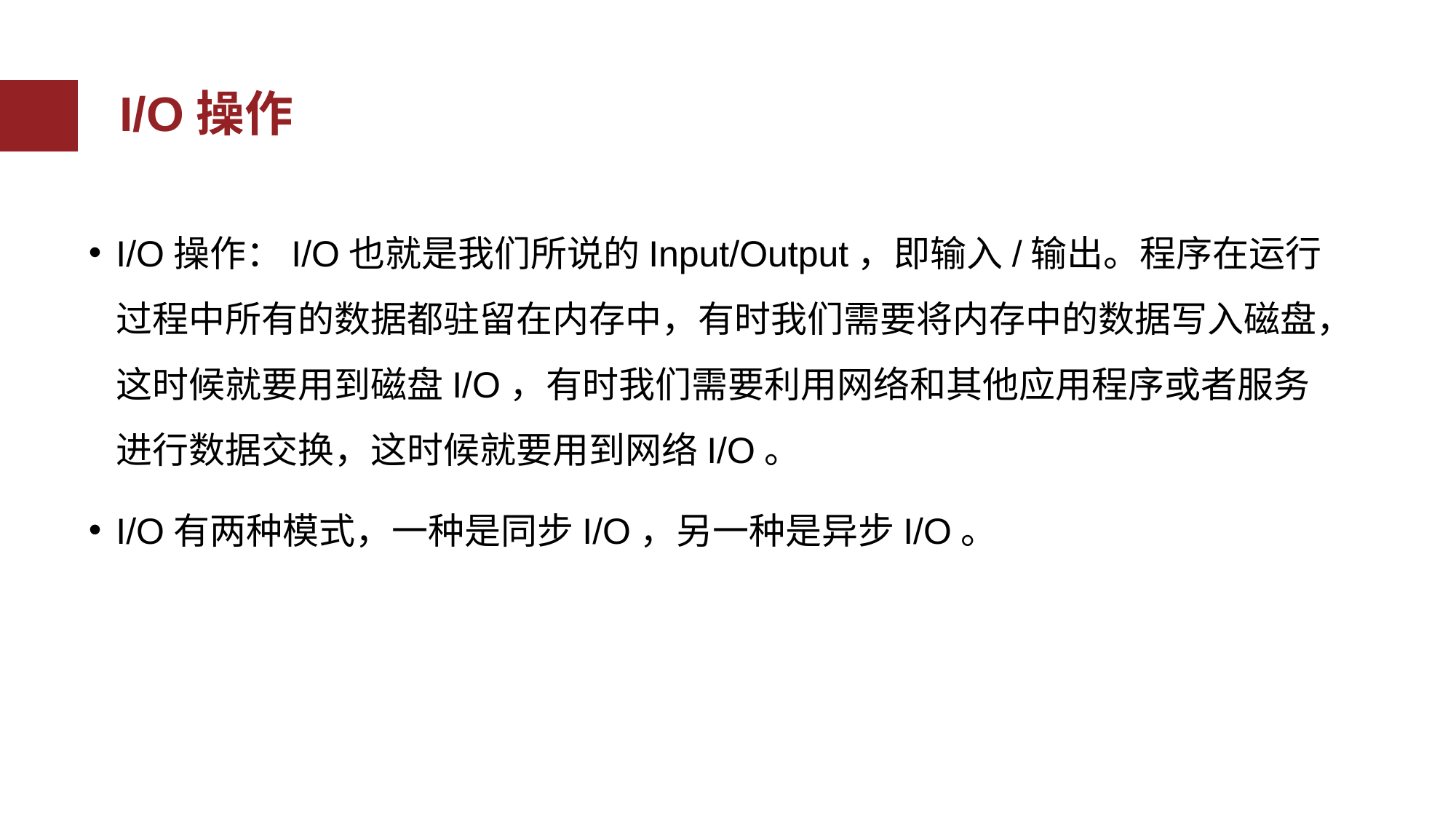

I/O操作

I/O操作：I/O也就是我们所说的Input/Output，即输入/输出。程序在运行过程中所有的数据都驻留在内存中，有时我们需要将内存中的数据写入磁盘，这时候就要用到磁盘I/O，有时我们需要利用网络和其他应用程序或者服务进行数据交换，这时候就要用到网络I/O。
I/O有两种模式，一种是同步I/O，另一种是异步I/O。